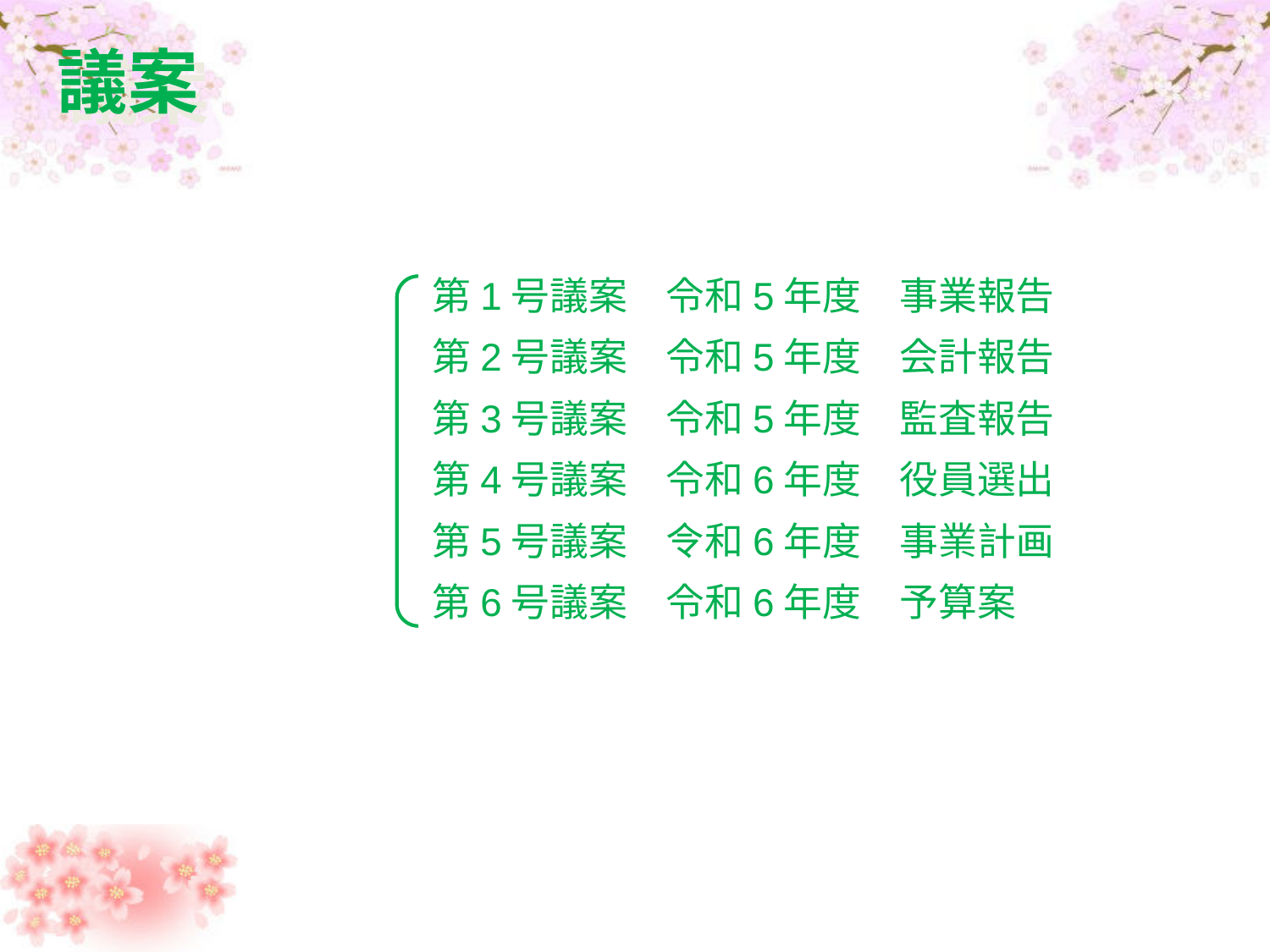

議案
第1号議案　令和5年度　事業報告
第2号議案　令和5年度　会計報告
第3号議案　令和5年度　監査報告
第4号議案　令和6年度　役員選出
第5号議案　令和6年度　事業計画
第6号議案　令和6年度　予算案